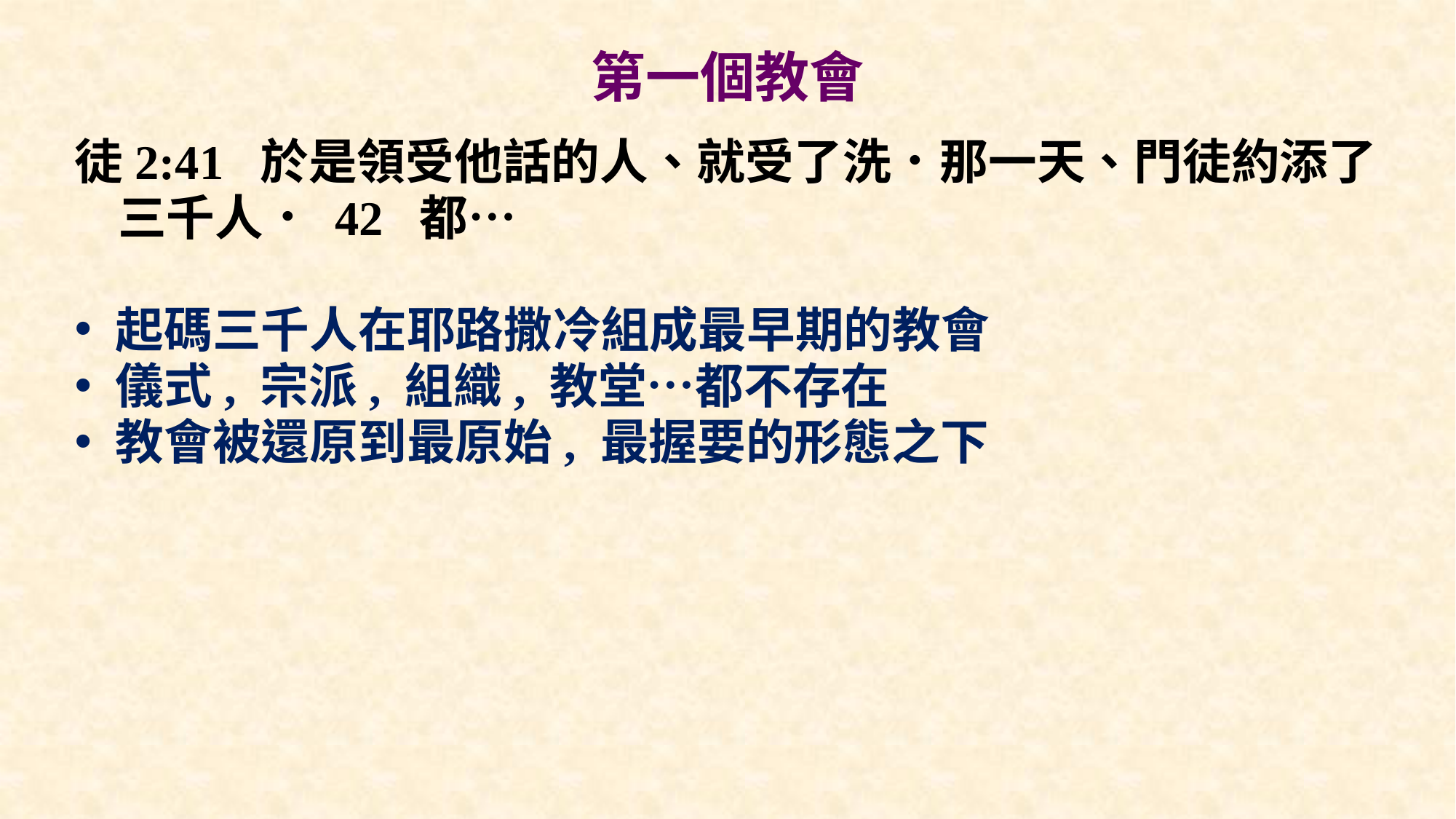

# 第一個教會
徒2:41  於是領受他話的人、就受了洗．那一天、門徒約添了三千人． 42  都…

起碼三千人在耶路撒冷組成最早期的教會
儀式, 宗派, 組織, 教堂…都不存在
教會被還原到最原始, 最握要的形態之下